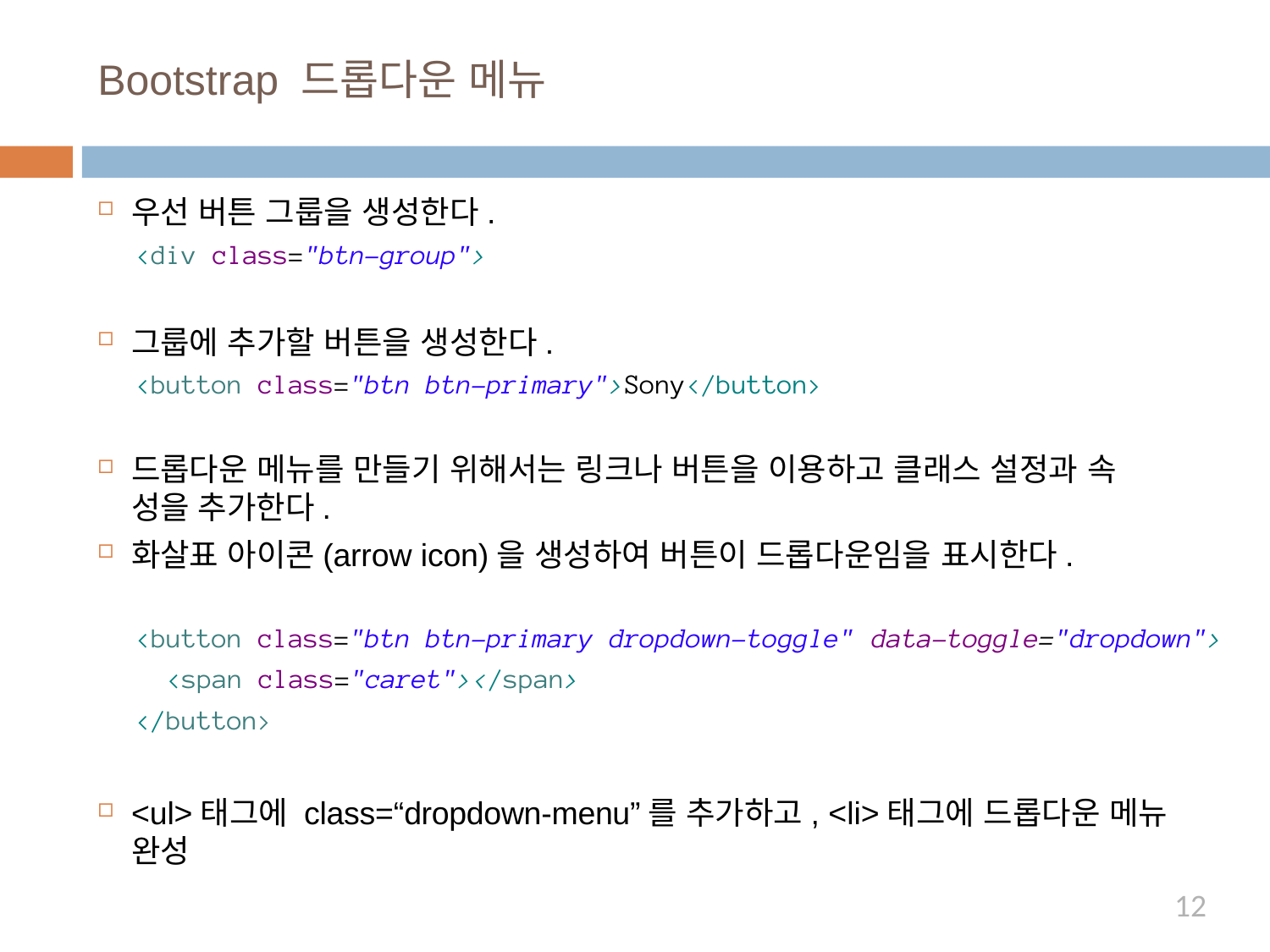

# Bootstrap 드롭다운 메뉴
우선 버튼 그룹을 생성한다.
<div class="btn-group">

그룹에 추가할 버튼을 생성한다.
<button class="btn btn-primary">Sony</button>

드롭다운 메뉴를 만들기 위해서는 링크나 버튼을 이용하고 클래스 설정과 속
성을 추가한다.
화살표 아이콘(arrow icon)을 생성하여 버튼이 드롭다운임을 표시한다.

<button class="btn btn-primary dropdown-toggle" data-toggle="dropdown">
<span class="caret"></span>
</button>

<ul>태그에 class=“dropdown-menu”를 추가하고, <li>태그에 드롭다운 메뉴  완성
12